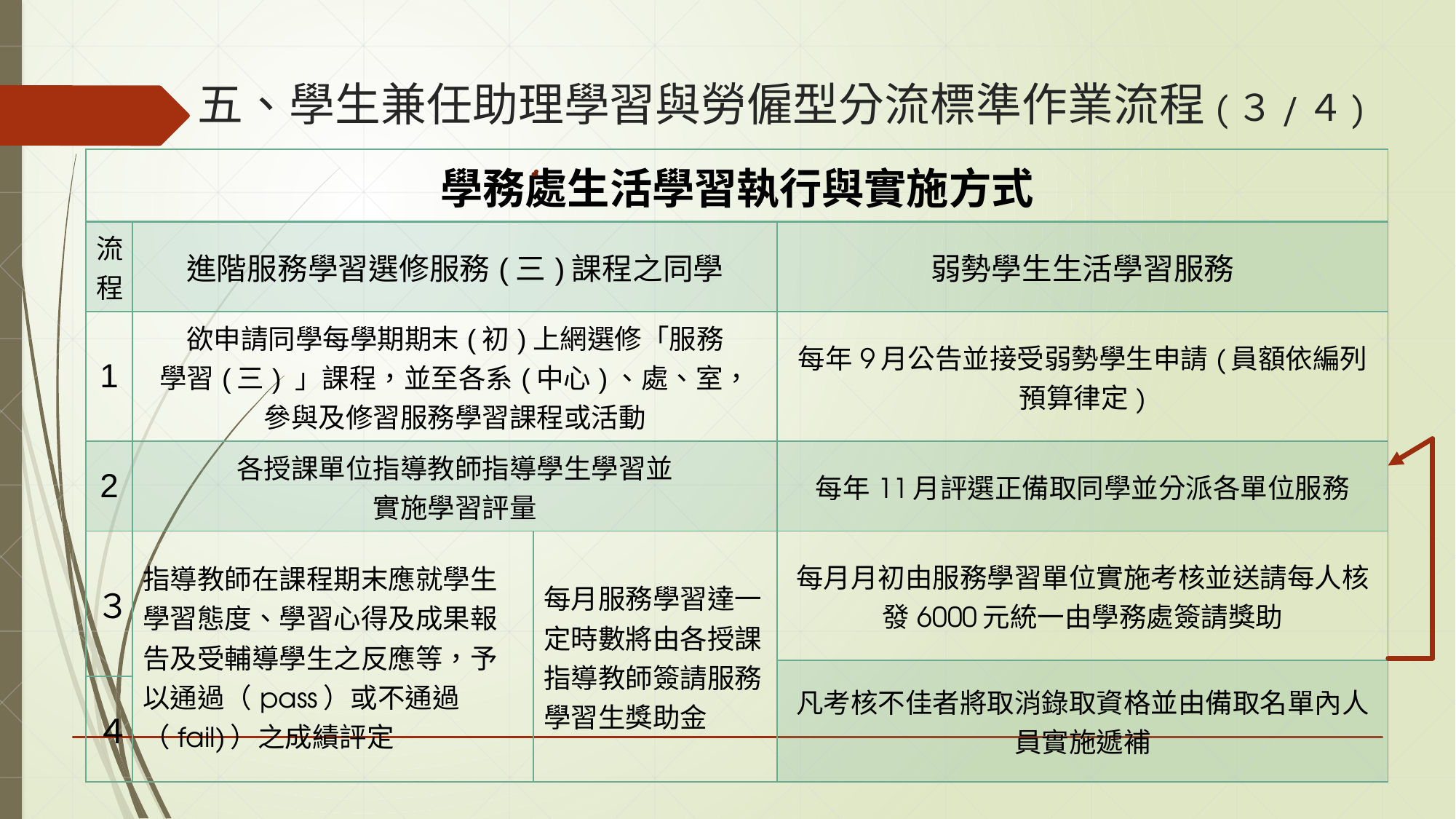

# 五、學生兼任助理學習與勞僱型分流標準作業流程(３/４)
| 學務處生活學習執行與實施方式 |  |  |  |
| --- | --- | --- | --- |
| 流程 | 進階服務學習選修服務(三)課程之同學 |  | 弱勢學生生活學習服務 |
| 1 | 欲申請同學每學期期末(初)上網選修「服務 學習(三) 」課程，並至各系(中心)、處、室， 參與及修習服務學習課程或活動 |  | 每年9月公告並接受弱勢學生申請(員額依編列預算律定) |
| 2 | 各授課單位指導教師指導學生學習並 實施學習評量 |  | 每年11月評選正備取同學並分派各單位服務 |
| ３ | 指導教師在課程期末應就學生 學習態度、學習心得及成果報 告及受輔導學生之反應等，予 以通過（pass）或不通過 （fail)）之成績評定 | 每月服務學習達一 定時數將由各授課 指導教師簽請服務 學習生獎助金 | 每月月初由服務學習單位實施考核並送請每人核發6000元統一由學務處簽請獎助 |
|  |  |  | 凡考核不佳者將取消錄取資格並由備取名單內人員實施遞補 |
| ４ |  |  |  |